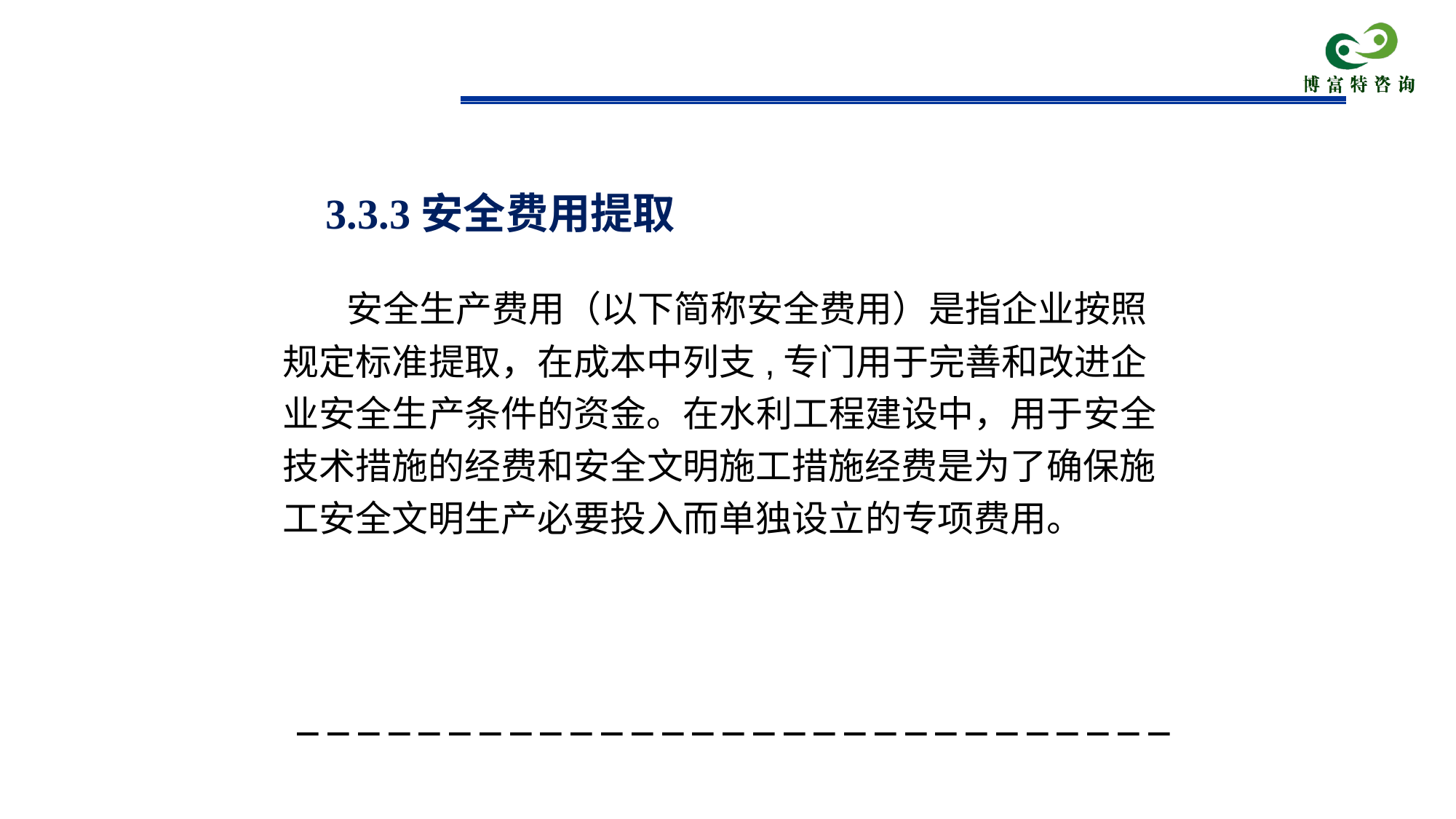

3.3.3安全费用提取
安全生产费用（以下简称安全费用）是指企业按照规定标准提取，在成本中列支,专门用于完善和改进企业安全生产条件的资金。在水利工程建设中，用于安全技术措施的经费和安全文明施工措施经费是为了确保施工安全文明生产必要投入而单独设立的专项费用。
－－－－－－－－－－－－－－－－－－－－－－－－－－－－－